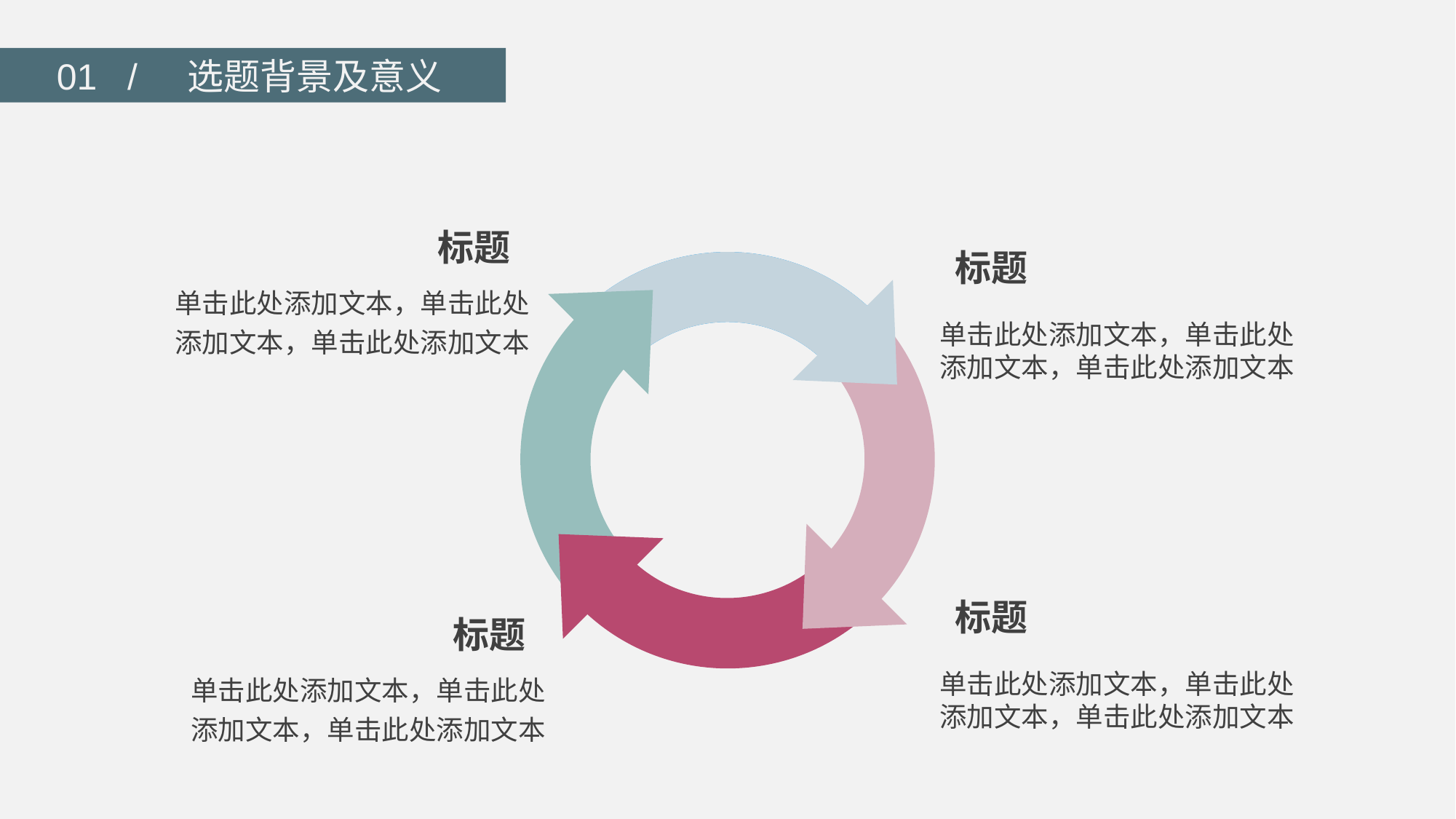

01   /    选题背景及意义

标题
单击此处添加文本，单击此处添加文本，单击此处添加文本
标题
单击此处添加文本，单击此处添加文本，单击此处添加文本
标题
单击此处添加文本，单击此处添加文本，单击此处添加文本
标题
单击此处添加文本，单击此处添加文本，单击此处添加文本